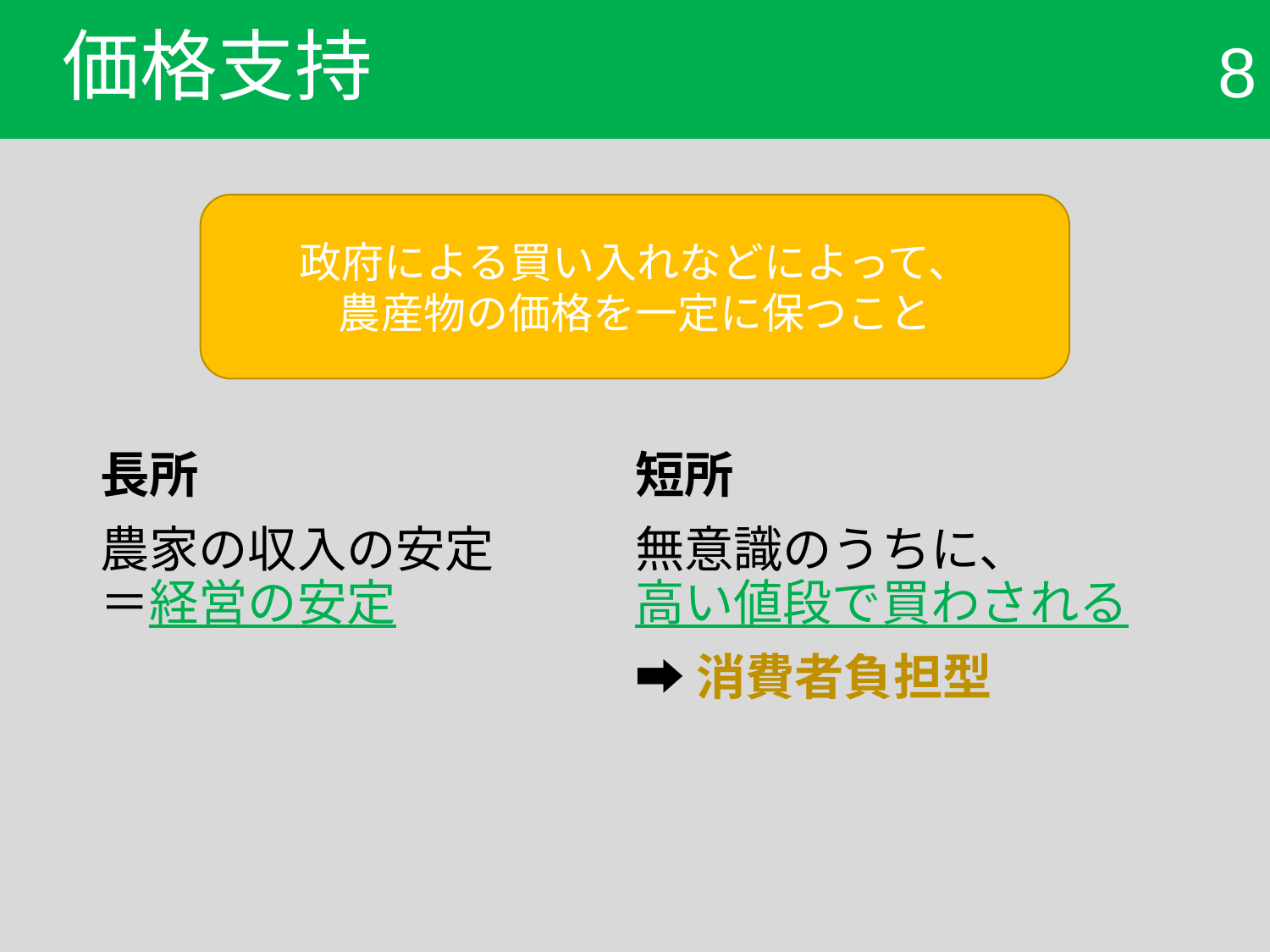

# 価格支持
8
政府による買い入れなどによって、
農産物の価格を一定に保つこと
長所
農家の収入の安定　　＝経営の安定

短所
無意識のうちに、　　高い値段で買わされる
➡消費者負担型